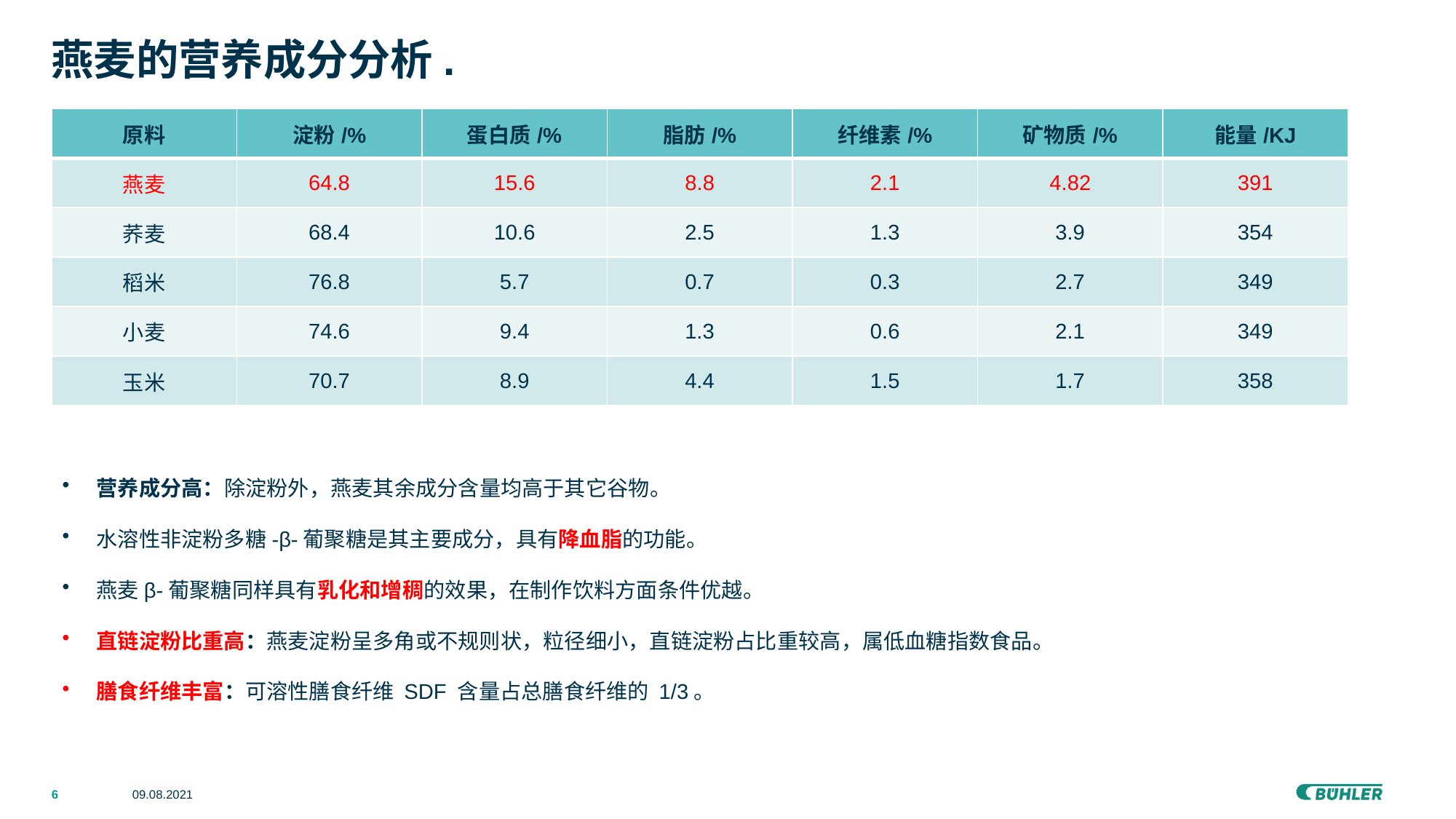

# 燕麦的营养成分分析.
| 原料 | 淀粉/% | 蛋白质/% | 脂肪/% | 纤维素/% | 矿物质/% | 能量/KJ |
| --- | --- | --- | --- | --- | --- | --- |
| 燕麦 | 64.8 | 15.6 | 8.8 | 2.1 | 4.82 | 391 |
| 荞麦 | 68.4 | 10.6 | 2.5 | 1.3 | 3.9 | 354 |
| 稻米 | 76.8 | 5.7 | 0.7 | 0.3 | 2.7 | 349 |
| 小麦 | 74.6 | 9.4 | 1.3 | 0.6 | 2.1 | 349 |
| 玉米 | 70.7 | 8.9 | 4.4 | 1.5 | 1.7 | 358 |
营养成分高：除淀粉外，燕麦其余成分含量均高于其它谷物。
水溶性非淀粉多糖-β-葡聚糖是其主要成分，具有降血脂的功能。
燕麦β-葡聚糖同样具有乳化和增稠的效果，在制作饮料方面条件优越。
直链淀粉比重高：燕麦淀粉呈多角或不规则状，粒径细小，直链淀粉占比重较高，属低血糖指数食品。
膳食纤维丰富：可溶性膳食纤维 SDF 含量占总膳食纤维的 1/3。